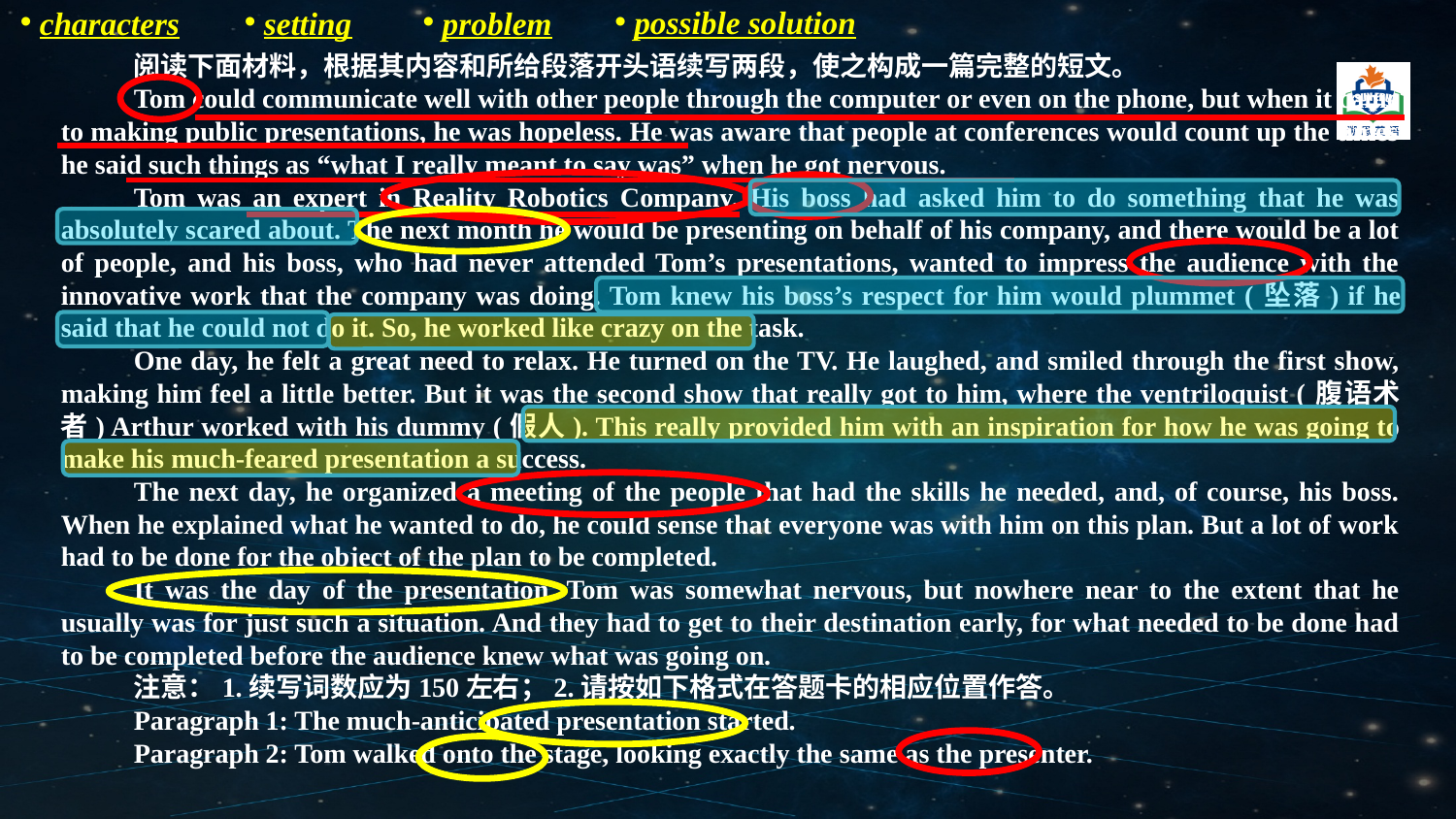

possible solution
characters
setting
problem
阅读下面材料，根据其内容和所给段落开头语续写两段，使之构成一篇完整的短文。
Tom could communicate well with other people through the computer or even on the phone, but when it came to making public presentations, he was hopeless. He was aware that people at conferences would count up the times he said such things as “what I really meant to say was” when he got nervous.
Tom was an expert in Reality Robotics Company. His boss had asked him to do something that he was absolutely scared about. The next month he would be presenting on behalf of his company, and there would be a lot of people, and his boss, who had never attended Tom’s presentations, wanted to impress the audience with the innovative work that the company was doing. Tom knew his boss’s respect for him would plummet (坠落) if he said that he could not do it. So, he worked like crazy on the task.
One day, he felt a great need to relax. He turned on the TV. He laughed, and smiled through the first show, making him feel a little better. But it was the second show that really got to him, where the ventriloquist (腹语术者) Arthur worked with his dummy (假人). This really provided him with an inspiration for how he was going to make his much-feared presentation a success.
The next day, he organized a meeting of the people that had the skills he needed, and, of course, his boss. When he explained what he wanted to do, he could sense that everyone was with him on this plan. But a lot of work had to be done for the object of the plan to be completed.
It was the day of the presentation. Tom was somewhat nervous, but nowhere near to the extent that he usually was for just such a situation. And they had to get to their destination early, for what needed to be done had to be completed before the audience knew what was going on.
注意：1.续写词数应为150左右；2.请按如下格式在答题卡的相应位置作答。
Paragraph 1: The much-anticipated presentation started.
Paragraph 2: Tom walked onto the stage, looking exactly the same as the presenter.